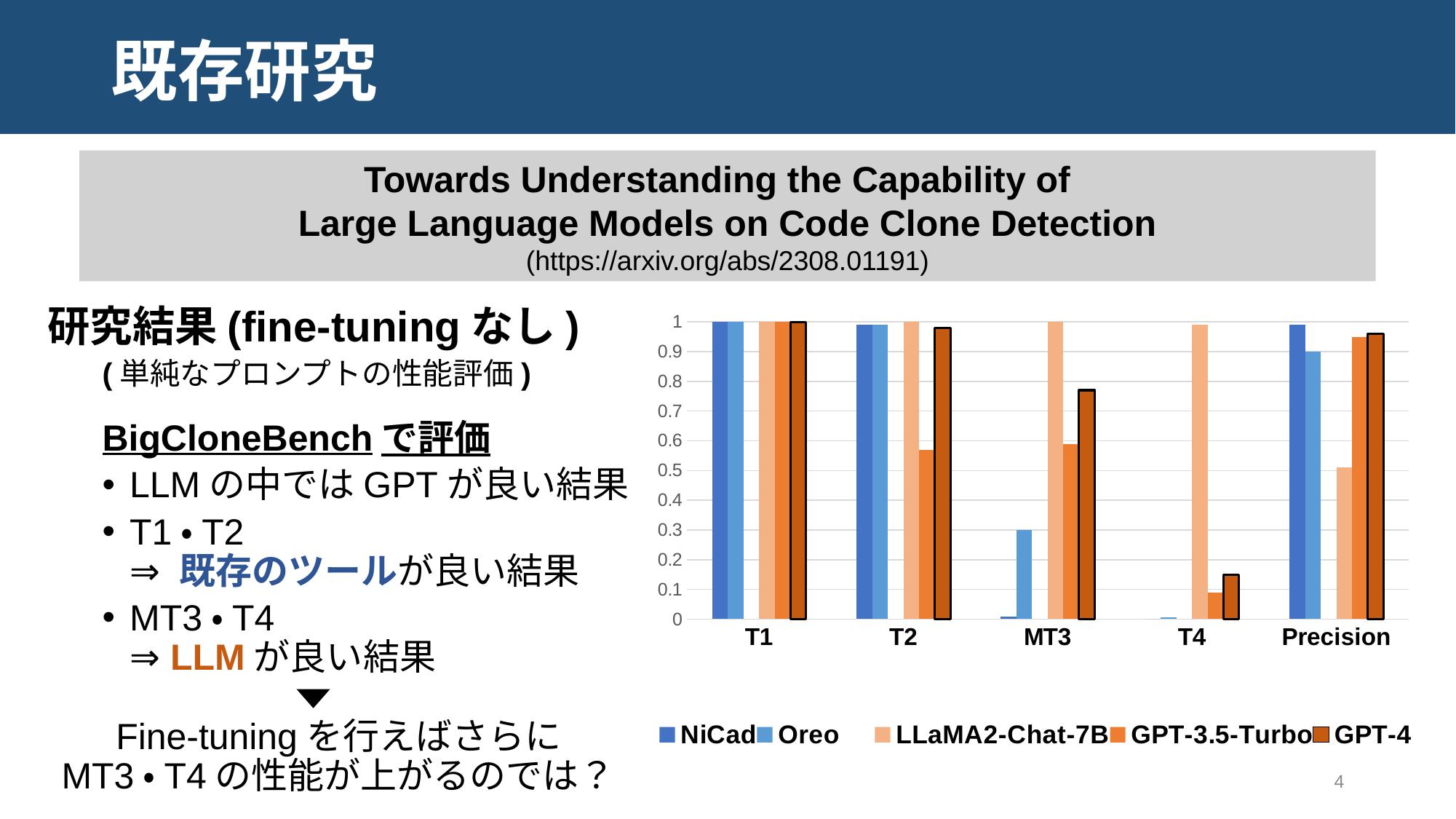

# 既存研究
Towards Understanding the Capability of
Large Language Models on Code Clone Detection
(https://arxiv.org/abs/2308.01191)
研究結果(fine-tuningなし)
(単純なプロンプトの性能評価)

BigCloneBenchで評価
LLMの中ではGPTが良い結果
T1・T2
⇒ 既存のツールが良い結果
MT3・T4
⇒ LLMが良い結果

Fine-tuningを行えばさらに
MT3・T4の性能が上がるのでは？

### Chart

| Category | NiCad | Oreo |    | LLaMA2-Chat-7B | GPT-3.5-Turbo | GPT-4 |
|---|---|---|---|---|---|---|
| T1 | 1.0 | 1.0 | None | 1.0 | 1.0 | 1.0 |
| T2 | 0.99 | 0.99 | None | 1.0 | 0.57 | 0.98 |
| MT3 | 0.008 | 0.3 | None | 1.0 | 0.59 | 0.77 |
| T4 | 0.0 | 0.007 | None | 0.99 | 0.09 | 0.15 |
| Precision | 0.99 | 0.9 | None | 0.51 | 0.95 | 0.96 |
4